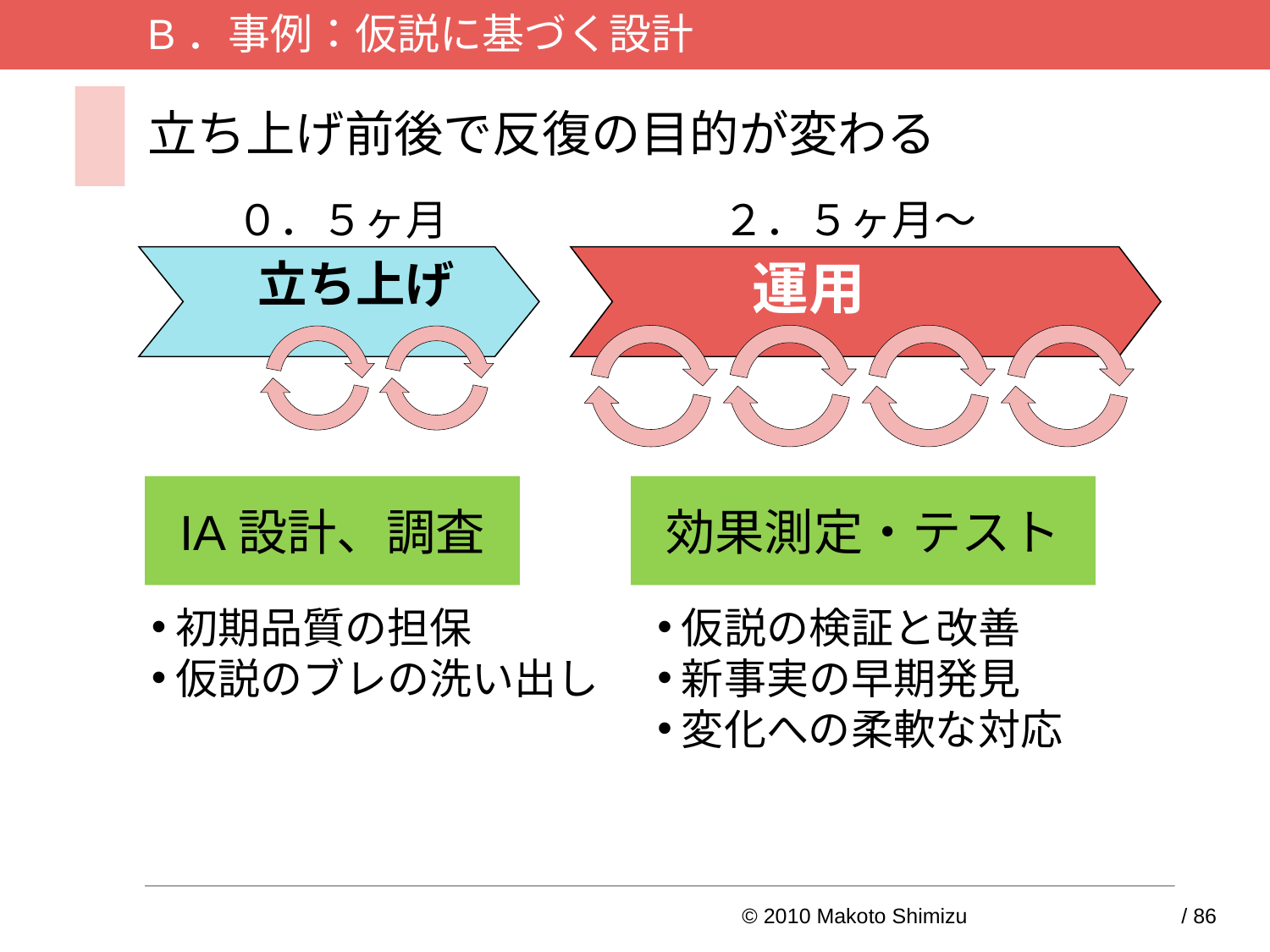

B．事例：仮説に基づく設計
# 立ち上げ前後で反復の目的が変わる
０．５ヶ月
２．５ヶ月～
　立ち上げ
運用

IA設計、調査
効果測定・テスト
仮説の検証と改善
新事実の早期発見
変化への柔軟な対応
初期品質の担保
仮説のブレの洗い出し
© 2010 Makoto Shimizu	35